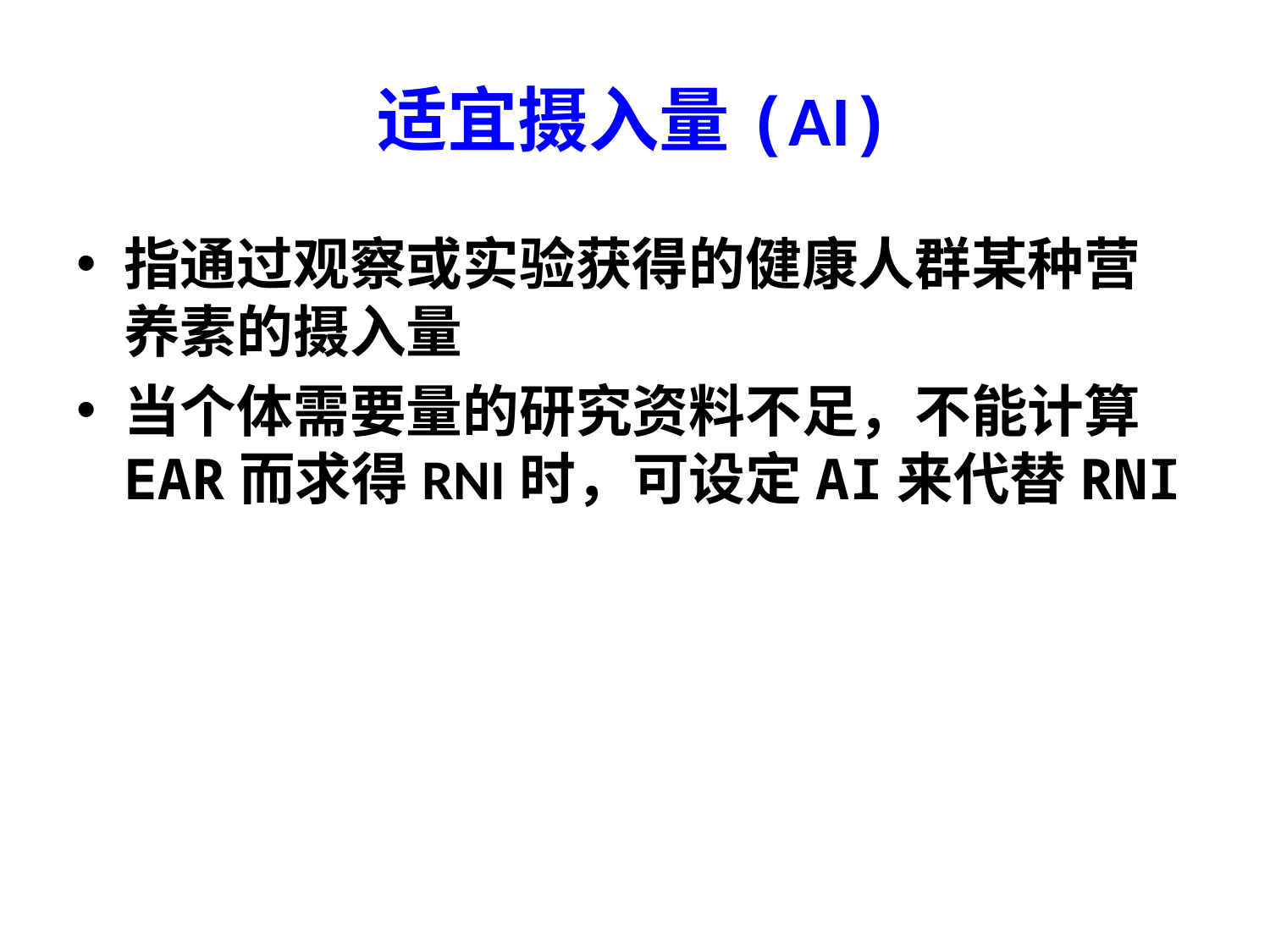

# 适宜摄入量(AI)
指通过观察或实验获得的健康人群某种营养素的摄入量
当个体需要量的研究资料不足，不能计算EAR而求得RNI时，可设定AI来代替RNI